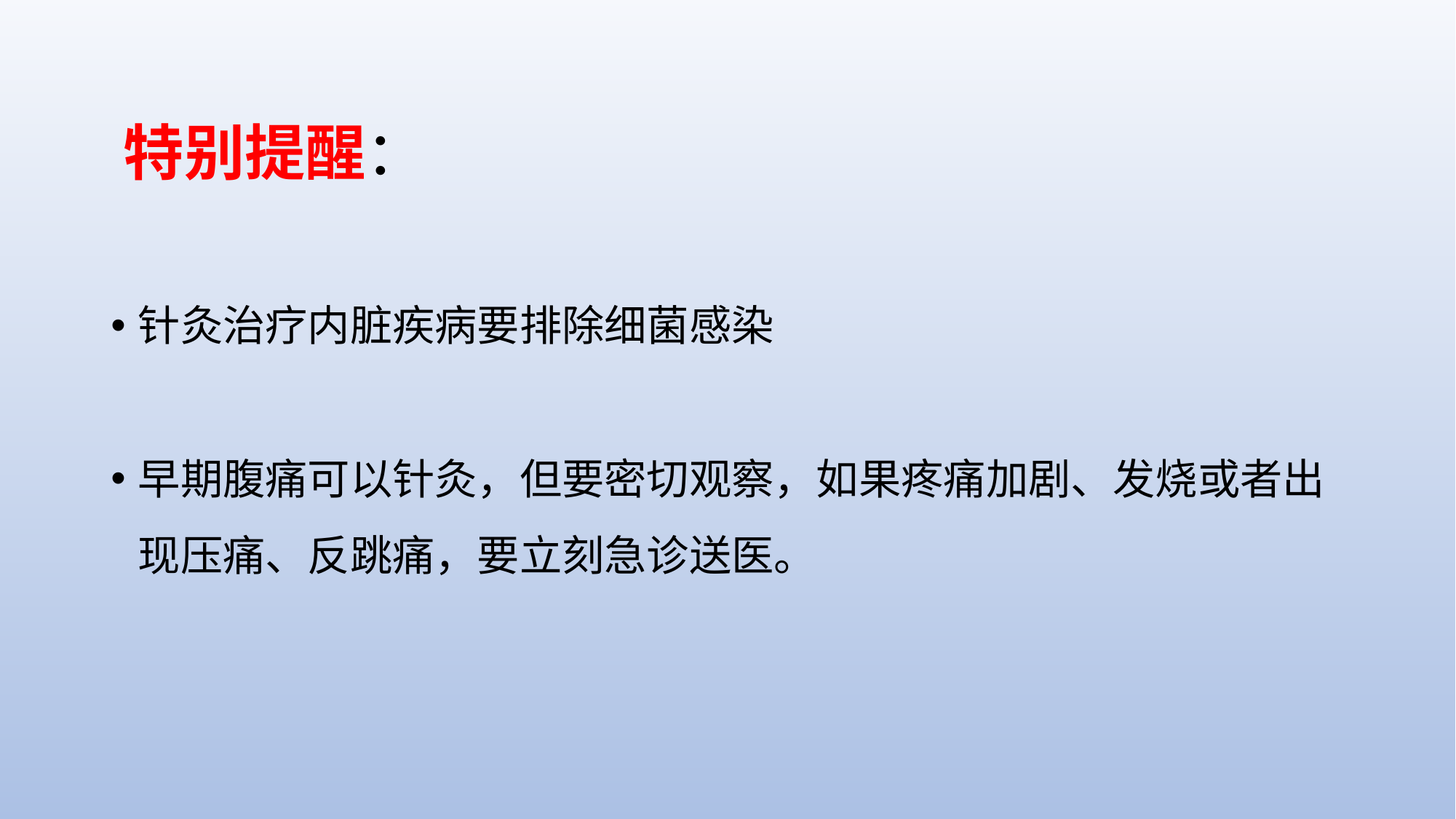

特别提醒：
针灸治疗内脏疾病要排除细菌感染

早期腹痛可以针灸，但要密切观察，如果疼痛加剧、发烧或者出现压痛、反跳痛，要立刻急诊送医。